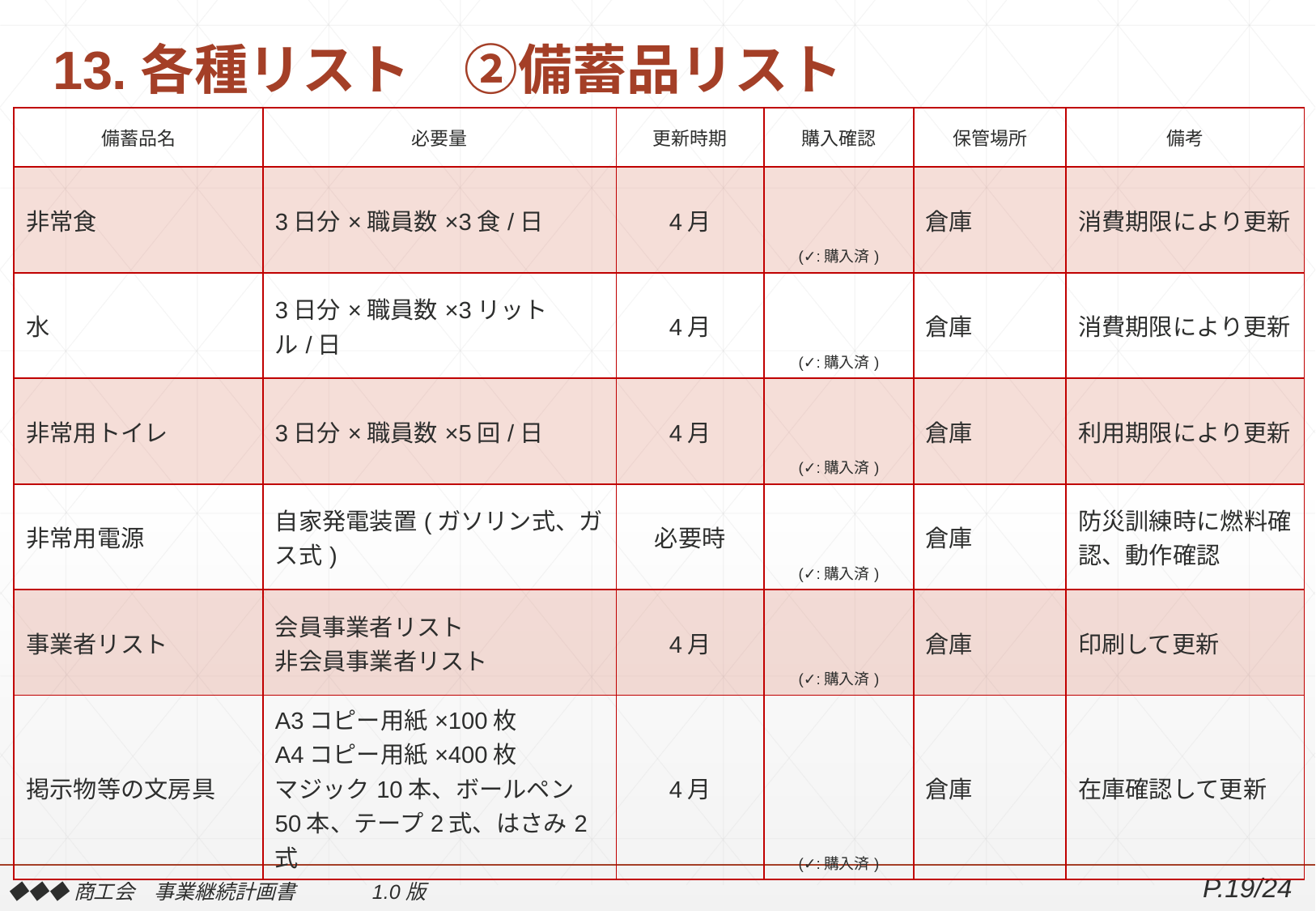

# 13.各種リスト　②備蓄品リスト
| 備蓄品名 | 必要量 | 更新時期 | 購入確認 | 保管場所 | 備考 |
| --- | --- | --- | --- | --- | --- |
| 非常食 | 3日分×職員数×3食/日 | 4月 | (✓:購入済) | 倉庫 | 消費期限により更新 |
| 水 | 3日分×職員数×3リットル/日 | 4月 | (✓:購入済) | 倉庫 | 消費期限により更新 |
| 非常用トイレ | 3日分×職員数×5回/日 | 4月 | (✓:購入済) | 倉庫 | 利用期限により更新 |
| 非常用電源 | 自家発電装置(ガソリン式、ガス式) | 必要時 | (✓:購入済) | 倉庫 | 防災訓練時に燃料確認、動作確認 |
| 事業者リスト | 会員事業者リスト 非会員事業者リスト | 4月 | (✓:購入済) | 倉庫 | 印刷して更新 |
| 掲示物等の文房具 | A3コピー用紙×100枚 A4コピー用紙×400枚 マジック10本、ボールペン50本、テープ2式、はさみ2式 | 4月 | (✓:購入済) | 倉庫 | 在庫確認して更新 |